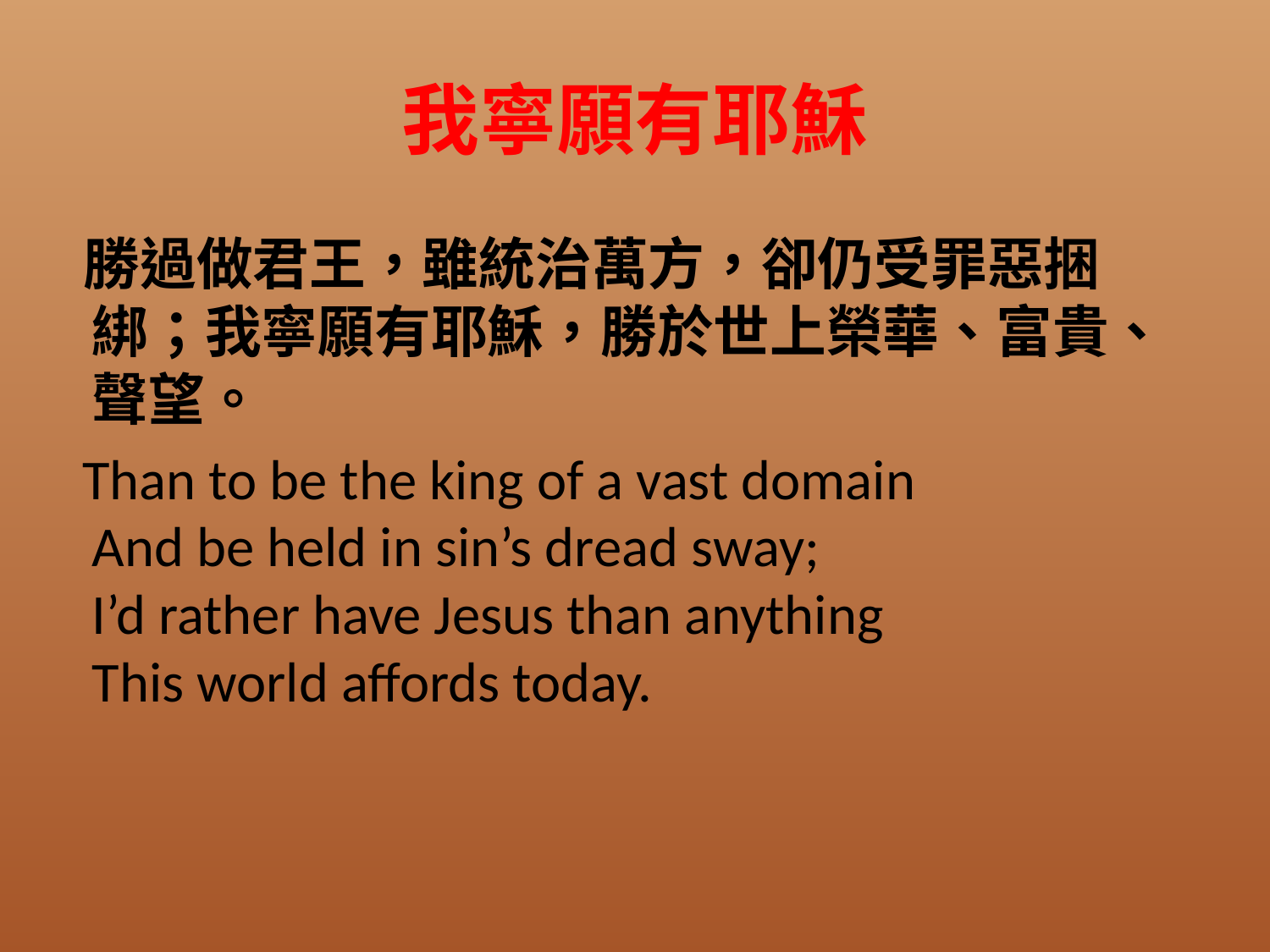

# 我寧願有耶穌
  勝過做君王，雖統治萬方，卻仍受罪惡捆綁；我寧願有耶穌，勝於世上榮華、富貴、聲望。
   Than to be the king of a vast domain
And be held in sin’s dread sway;
I’d rather have Jesus than anything
This world affords today.